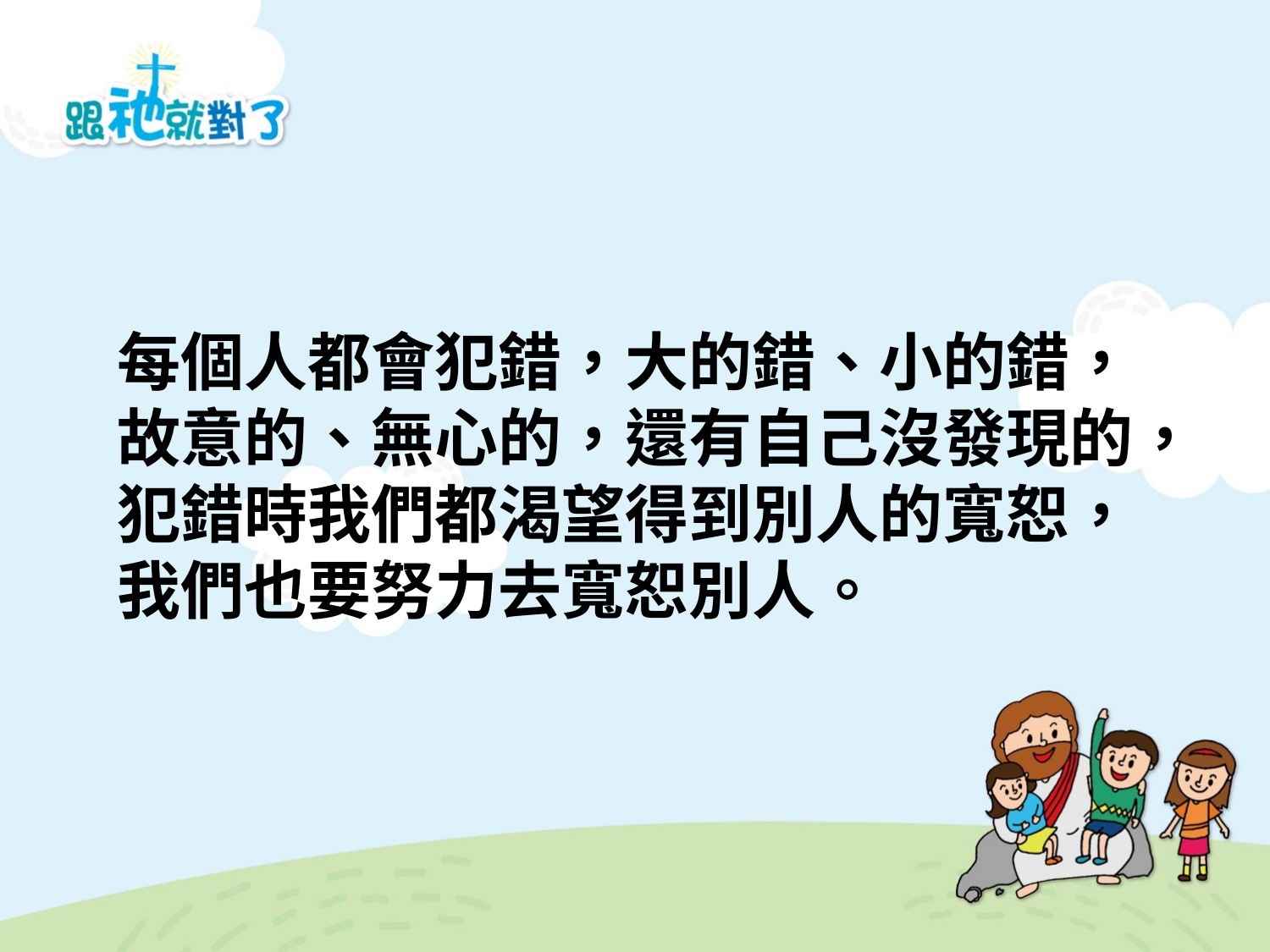

每個人都會犯錯，大的錯、小的錯，故意的、無心的，還有自己沒發現的，犯錯時我們都渴望得到別人的寬恕，我們也要努力去寬恕別人。